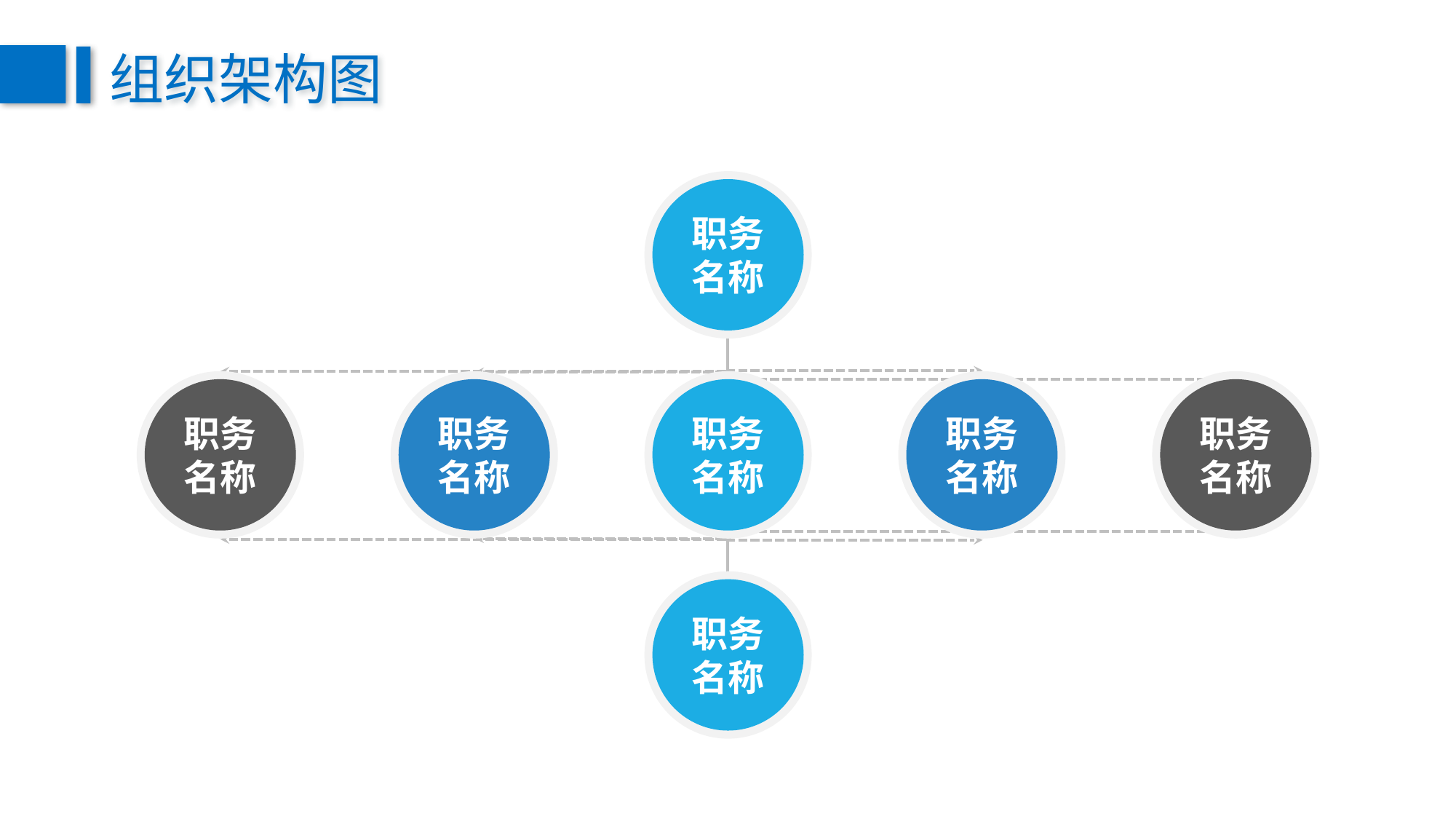

组织架构图

职务
名称

职务
名称

职务
名称

职务
名称

职务
名称

职务
名称

职务
名称